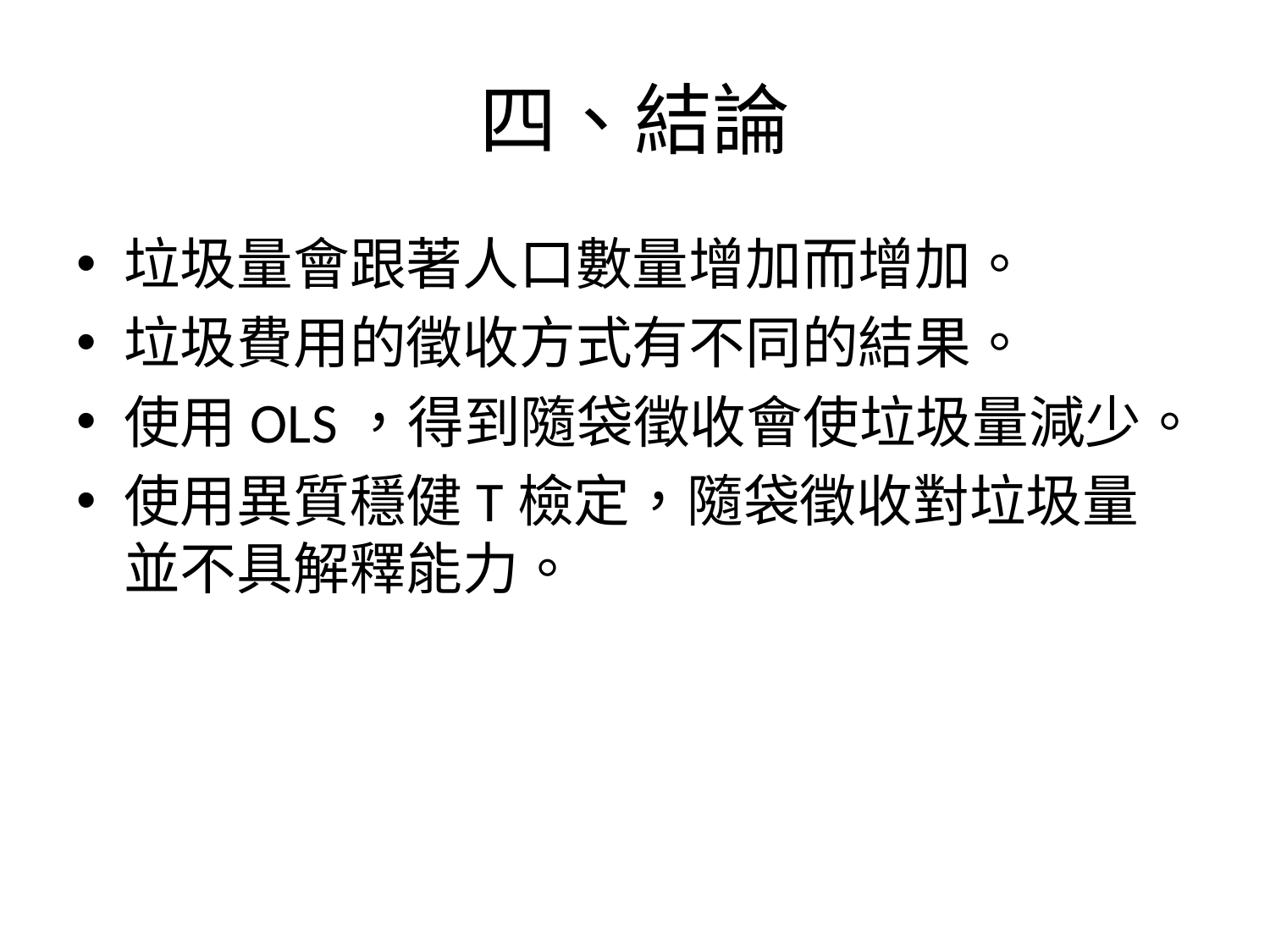

# 四、結論
垃圾量會跟著人口數量增加而增加。
垃圾費用的徵收方式有不同的結果。
使用OLS，得到隨袋徵收會使垃圾量減少。
使用異質穩健T檢定，隨袋徵收對垃圾量並不具解釋能力。